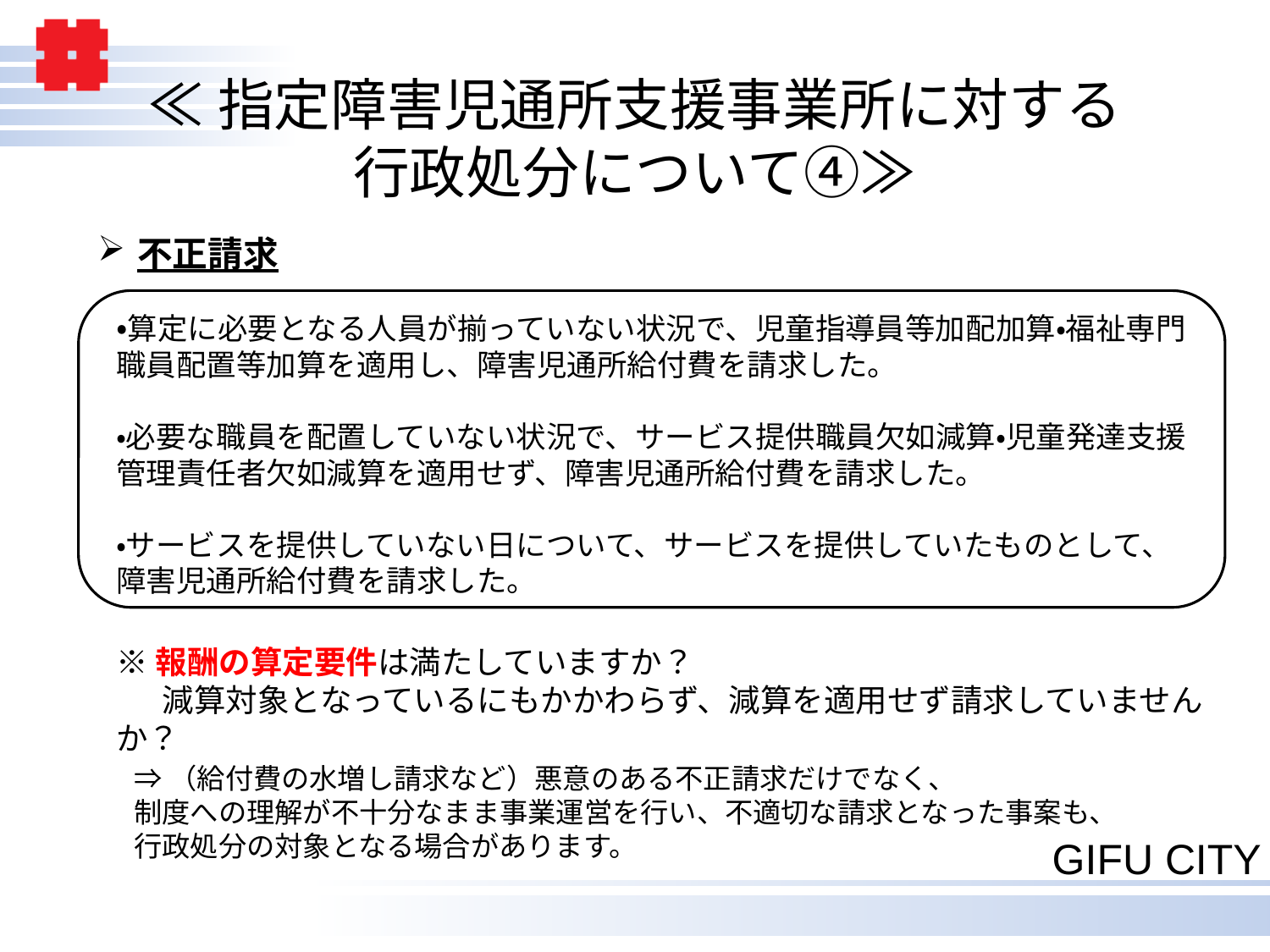

# ≪指定障害児通所支援事業所に対する 行政処分について④≫
不正請求

・算定に必要となる人員が揃っていない状況で、児童指導員等加配加算・福祉専門職員配置等加算を適用し、障害児通所給付費を請求した。

・必要な職員を配置していない状況で、サービス提供職員欠如減算・児童発達支援管理責任者欠如減算を適用せず、障害児通所給付費を請求した。

・サービスを提供していない日について、サービスを提供していたものとして、障害児通所給付費を請求した。
※報酬の算定要件は満たしていますか？
　  減算対象となっているにもかかわらず、減算を適用せず請求していませんか？
⇒（給付費の水増し請求など）悪意のある不正請求だけでなく、
制度への理解が不十分なまま事業運営を行い、不適切な請求となった事案も、
行政処分の対象となる場合があります。